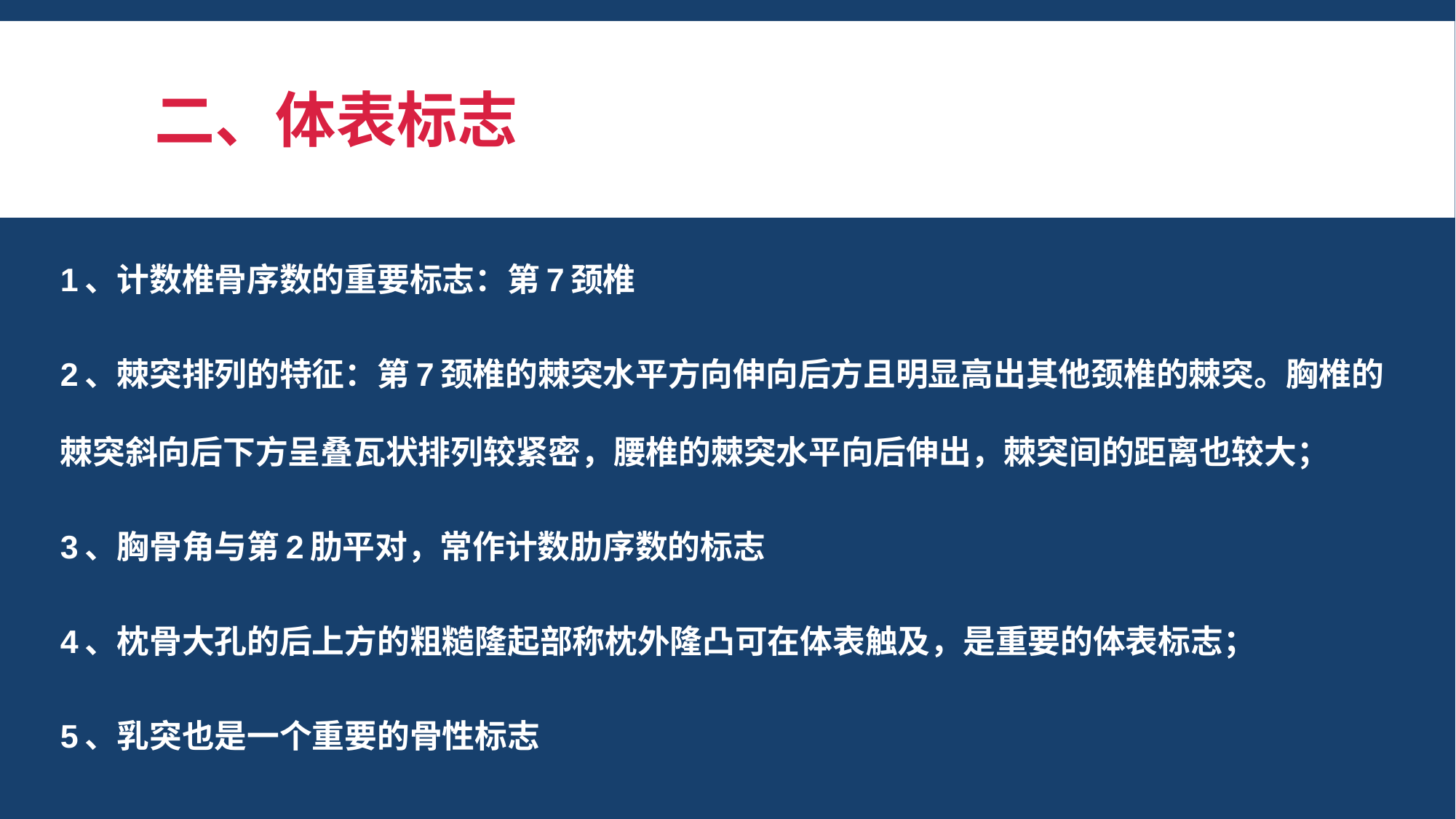

# 二、体表标志
1、计数椎骨序数的重要标志：第7颈椎
2、棘突排列的特征：第7颈椎的棘突水平方向伸向后方且明显高出其他颈椎的棘突。胸椎的棘突斜向后下方呈叠瓦状排列较紧密，腰椎的棘突水平向后伸出，棘突间的距离也较大；
3、胸骨角与第2肋平对，常作计数肋序数的标志
4、枕骨大孔的后上方的粗糙隆起部称枕外隆凸可在体表触及，是重要的体表标志；
5、乳突也是一个重要的骨性标志